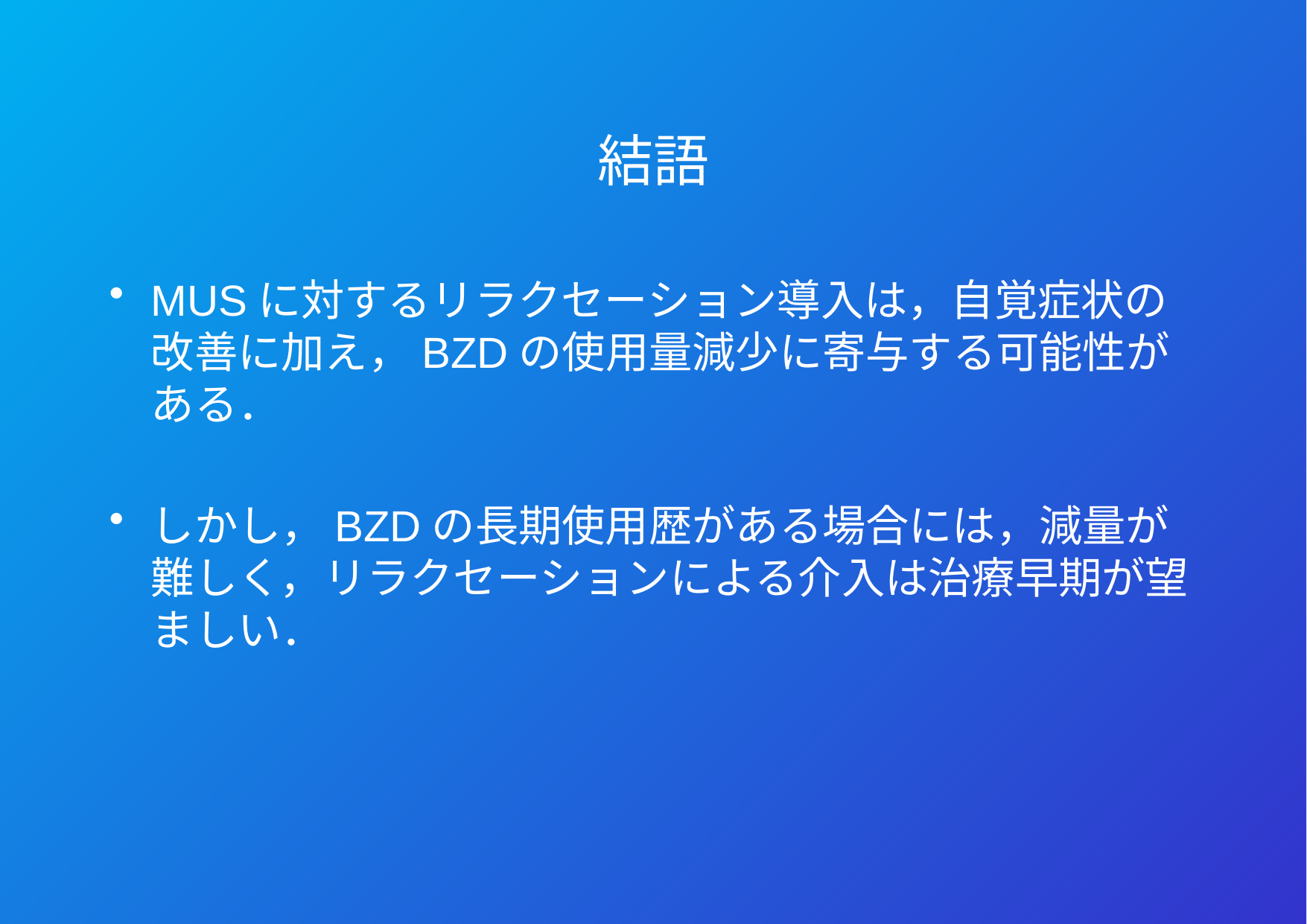

# 結語
MUSに対するリラクセーション導入は，自覚症状の改善に加え，BZDの使用量減少に寄与する可能性がある．

しかし，BZDの長期使用歴がある場合には，減量が難しく，リラクセーションによる介入は治療早期が望ましい．